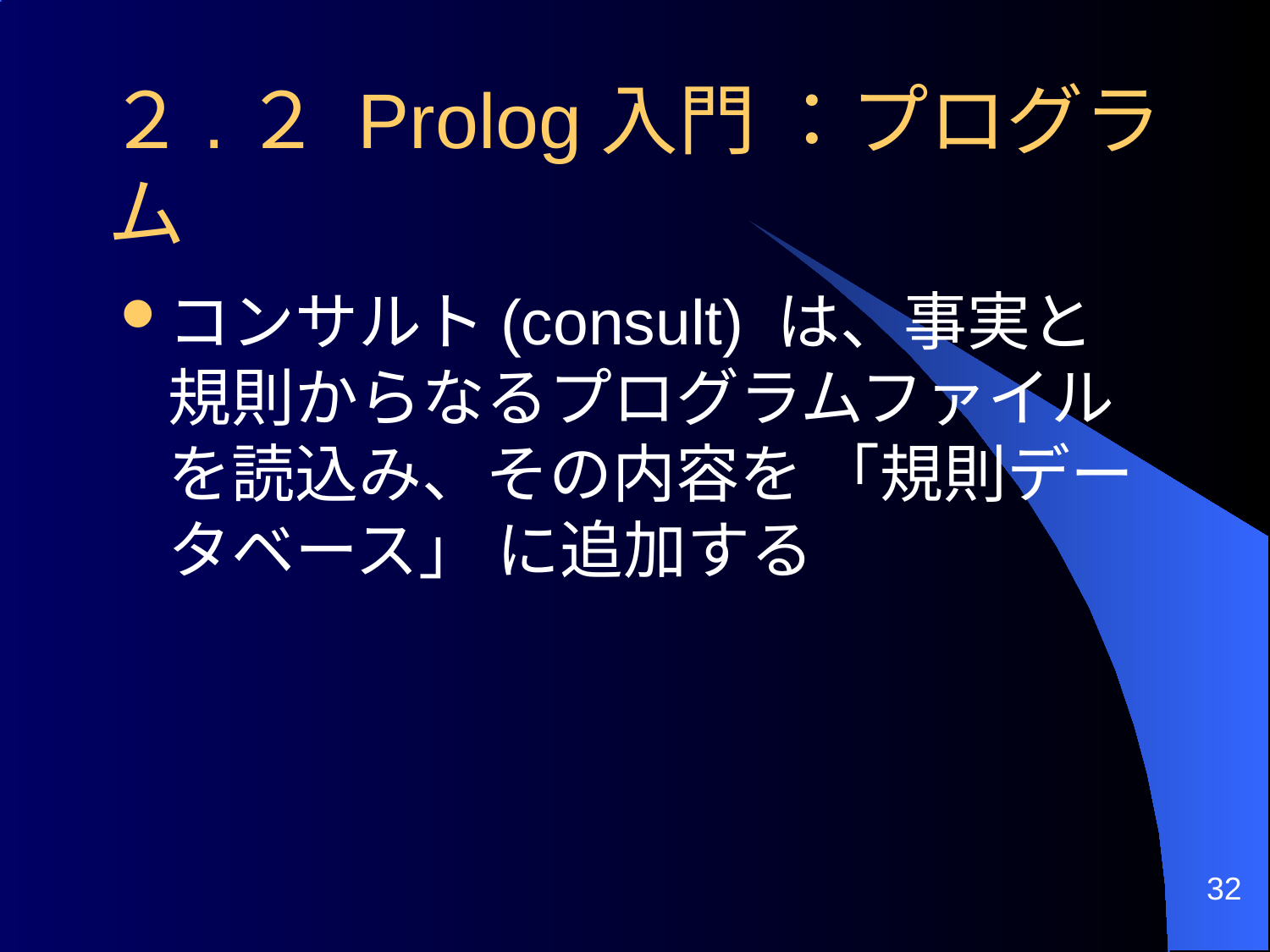

２.２ Prolog入門 ：プログラム
コンサルト(consult) は、事実と規則からなるプログラムファイルを読込み、その内容を 「規則データベース」 に追加する
32